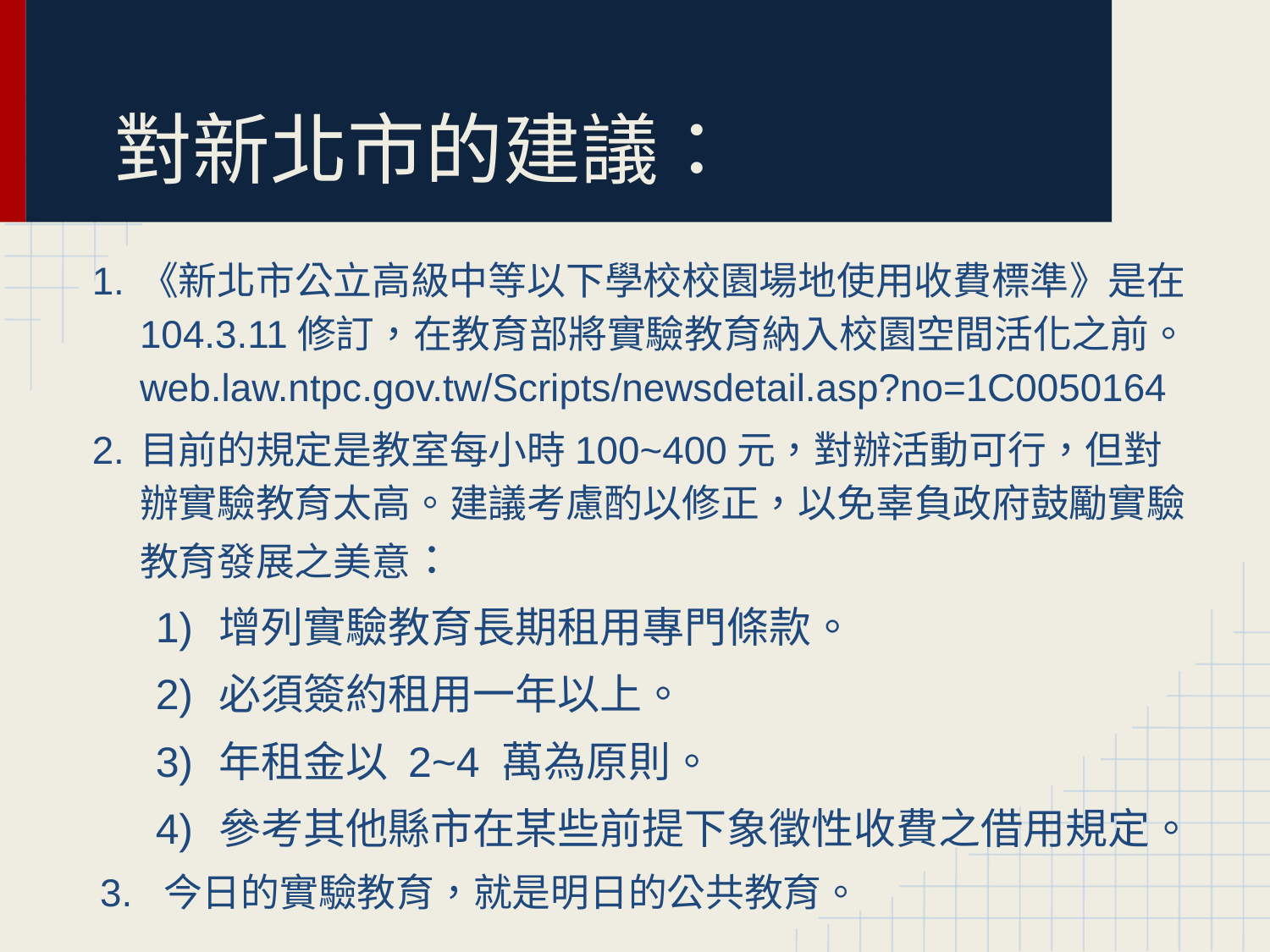

# 對新北市的建議：
《新北市公立高級中等以下學校校園場地使用收費標準》是在104.3.11修訂，在教育部將實驗教育納入校園空間活化之前。
web.law.ntpc.gov.tw/Scripts/newsdetail.asp?no=1C0050164
目前的規定是教室每小時100~400元，對辦活動可行，但對辦實驗教育太高。建議考慮酌以修正，以免辜負政府鼓勵實驗教育發展之美意：
增列實驗教育長期租用專門條款。
必須簽約租用一年以上。
年租金以 2~4 萬為原則。
參考其他縣市在某些前提下象徵性收費之借用規定。
今日的實驗教育，就是明日的公共教育。